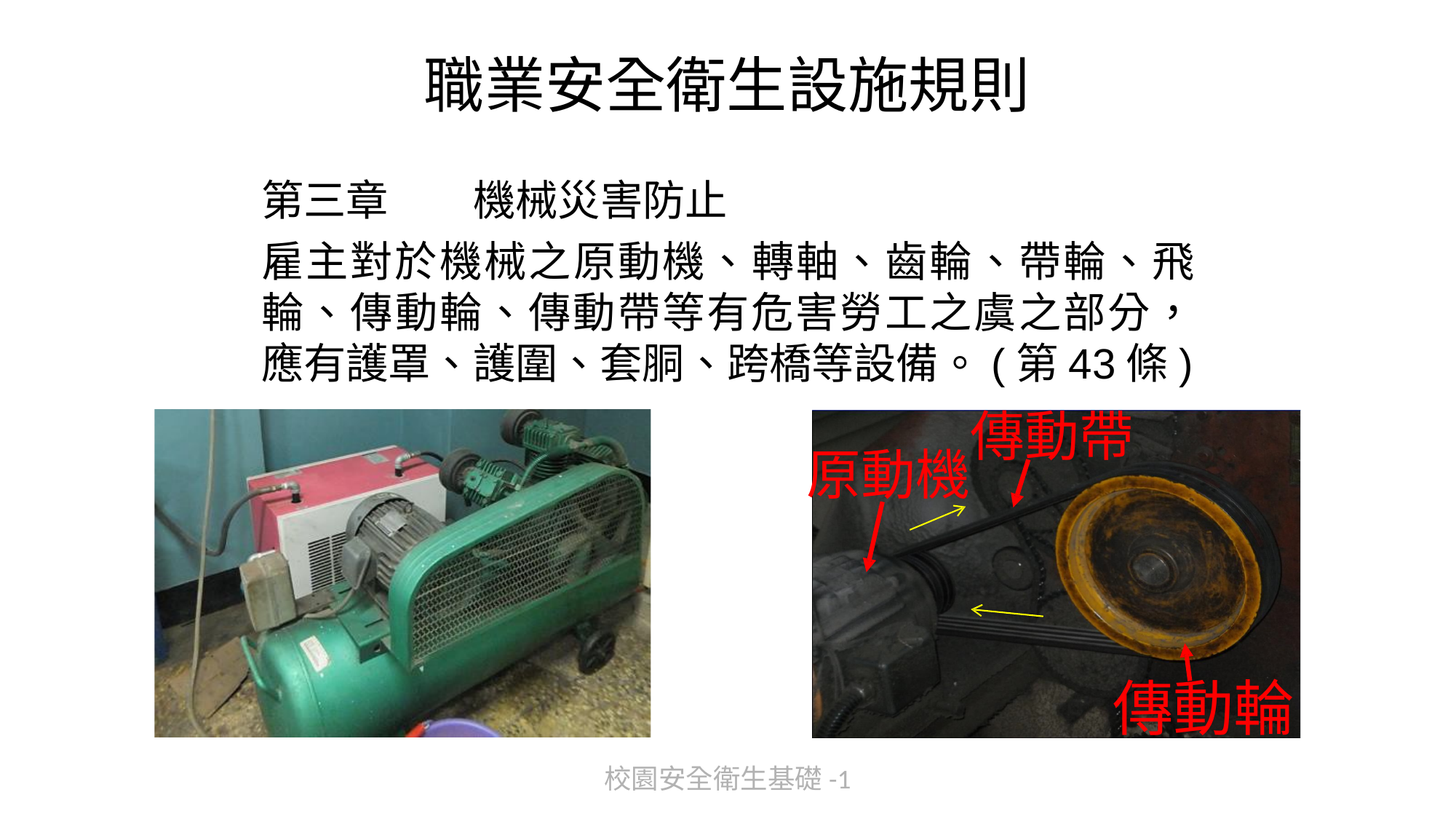

# 職業安全衛生設施規則
第三章	機械災害防止
雇主對於機械之原動機、轉軸、齒輪、帶輪、飛 輪、傳動輪、傳動帶等有危害勞工之虞之部分， 應有護罩、護圍、套胴、跨橋等設備。(第43條)
傳動帶 原動機

傳動輪
校園安全衛生基礎-1
149